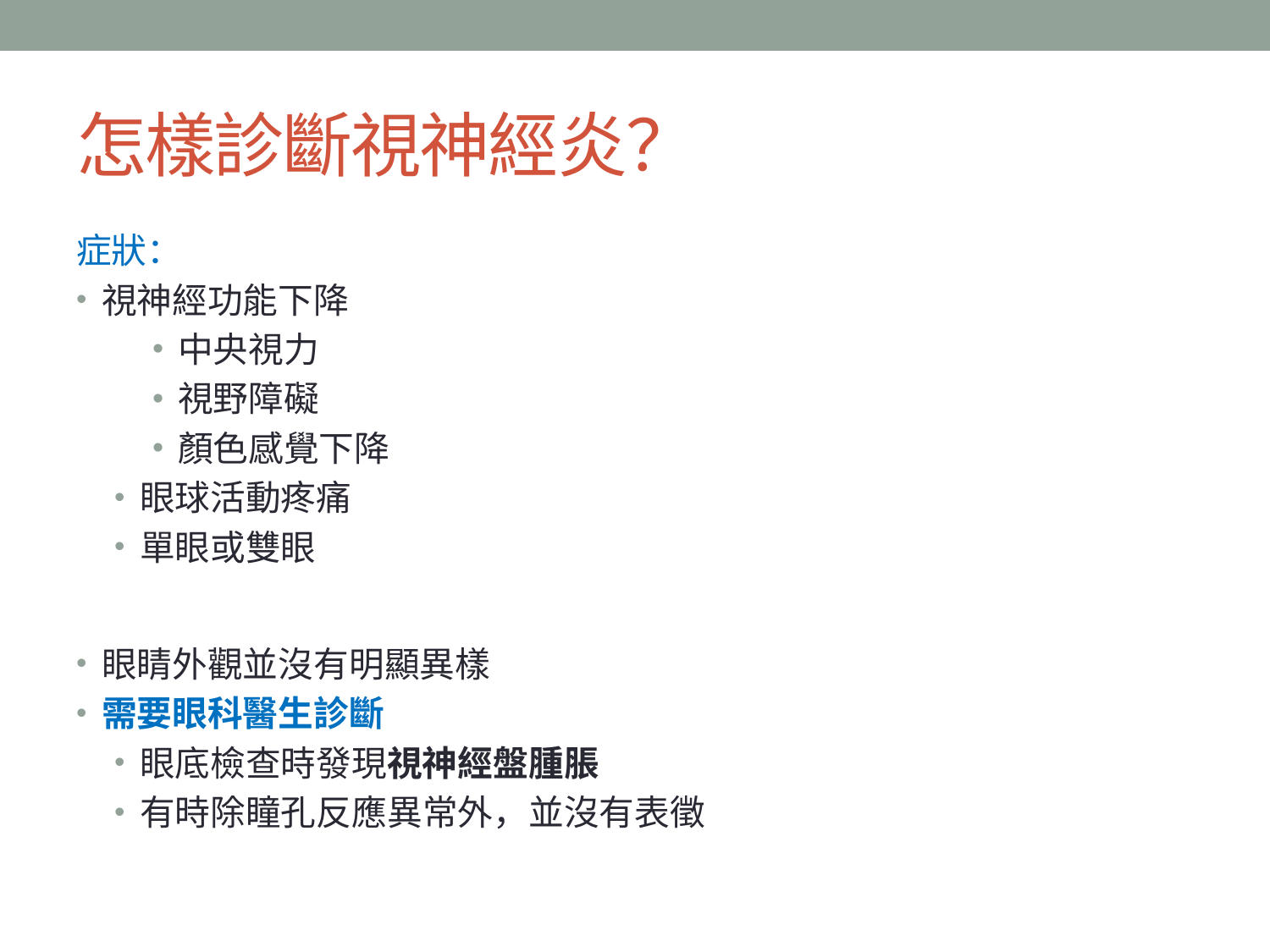

# 怎樣診斷視神經炎？
症狀：
視神經功能下降
中央視力
視野障礙
顏色感覺下降
眼球活動疼痛
單眼或雙眼

眼睛外觀並沒有明顯異樣
需要眼科醫生診斷
眼底檢查時發現視神經盤腫脹
有時除瞳孔反應異常外，並沒有表徵